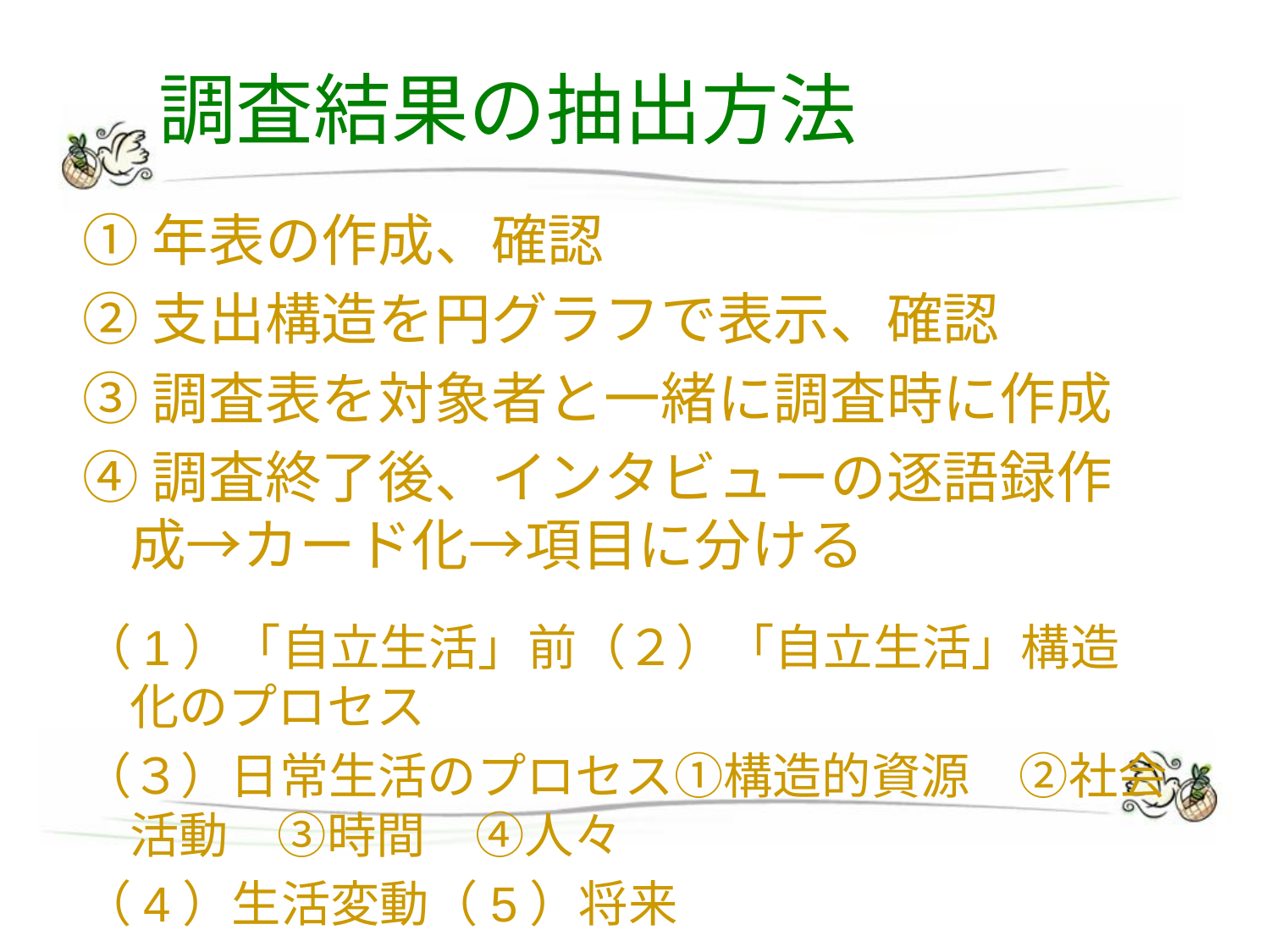

# 調査結果の抽出方法
①年表の作成、確認
②支出構造を円グラフで表示、確認
③調査表を対象者と一緒に調査時に作成
④調査終了後、インタビューの逐語録作成→カード化→項目に分ける

（1）「自立生活」前（２）「自立生活」構造化のプロセス
（３）日常生活のプロセス①構造的資源　②社会活動　③時間　④人々
（4）生活変動（5）将来